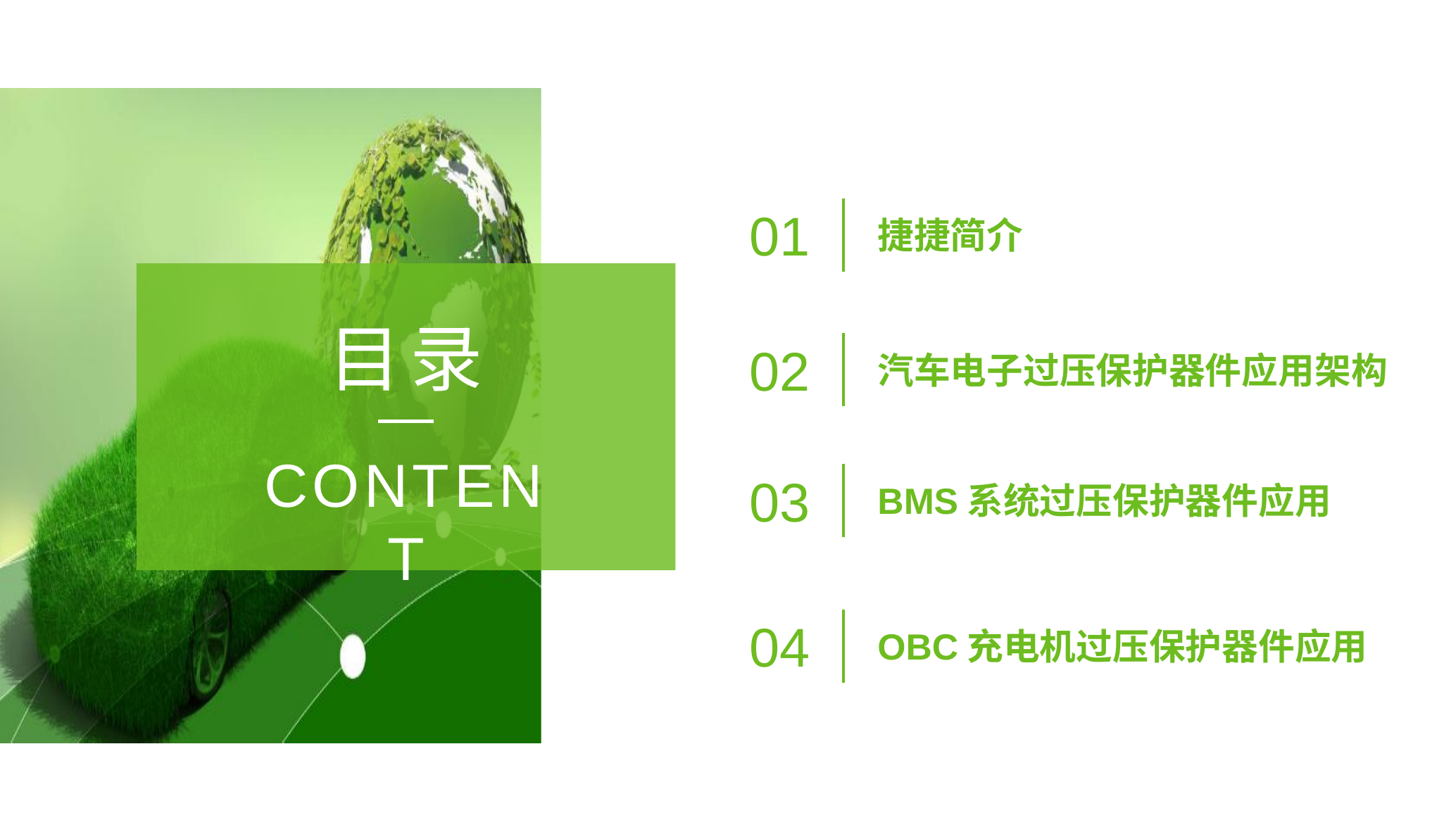

01
捷捷简介
02
汽车电子过压保护器件应用架构
03
BMS系统过压保护器件应用
04
OBC充电机过压保护器件应用

目录
CONTENT